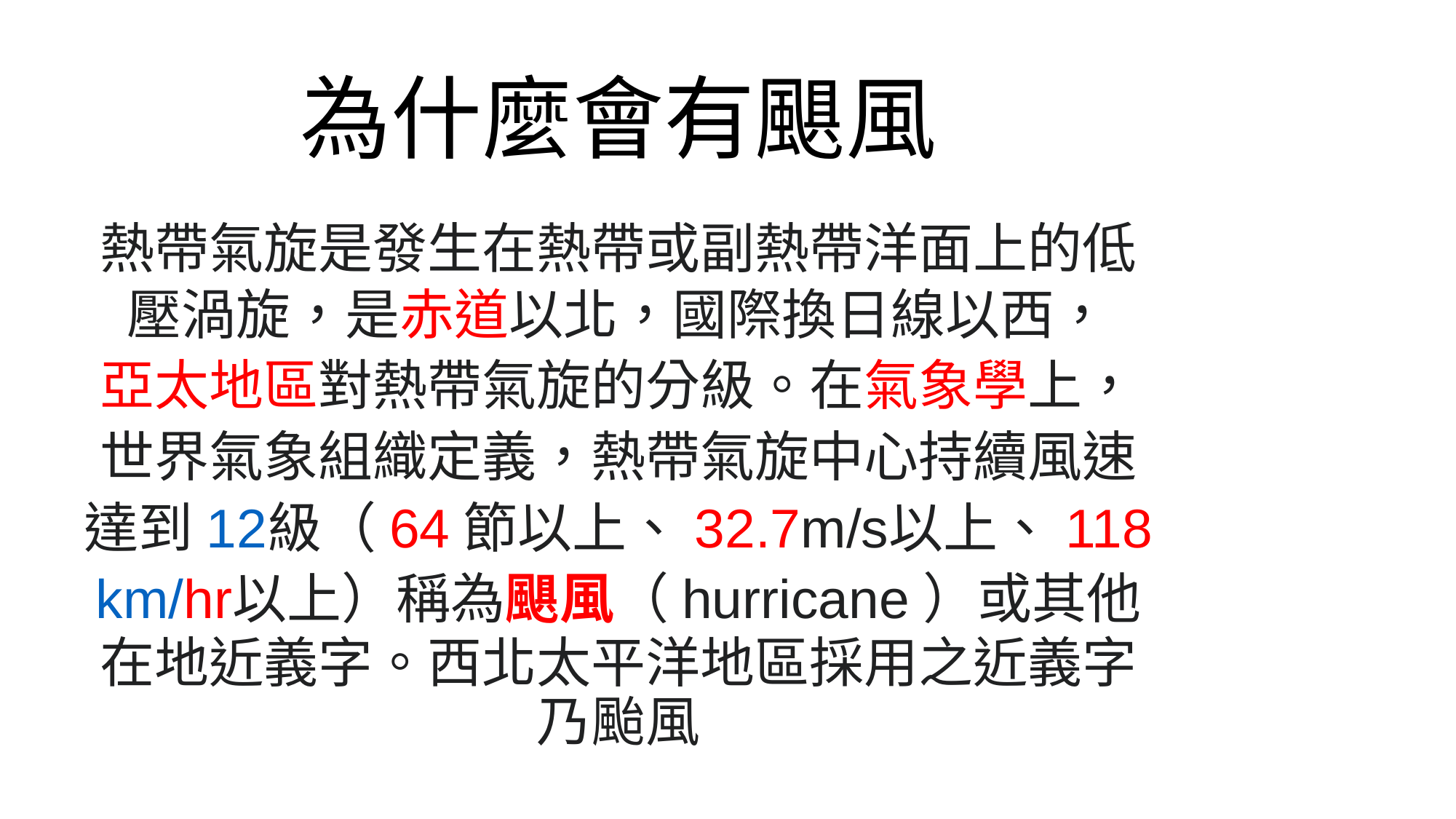

# 為什麼會有颶風
熱帶氣旋是發生在熱帶或副熱帶洋面上的低壓渦旋，是赤道以北，國際換日線以西，亞太地區對熱帶氣旋的分級。在氣象學上，世界氣象組織定義，熱帶氣旋中心持續風速達到12級（64節以上、32.7m/s以上、118km/hr以上）稱為颶風（hurricane）或其他在地近義字。西北太平洋地區採用之近義字乃颱風